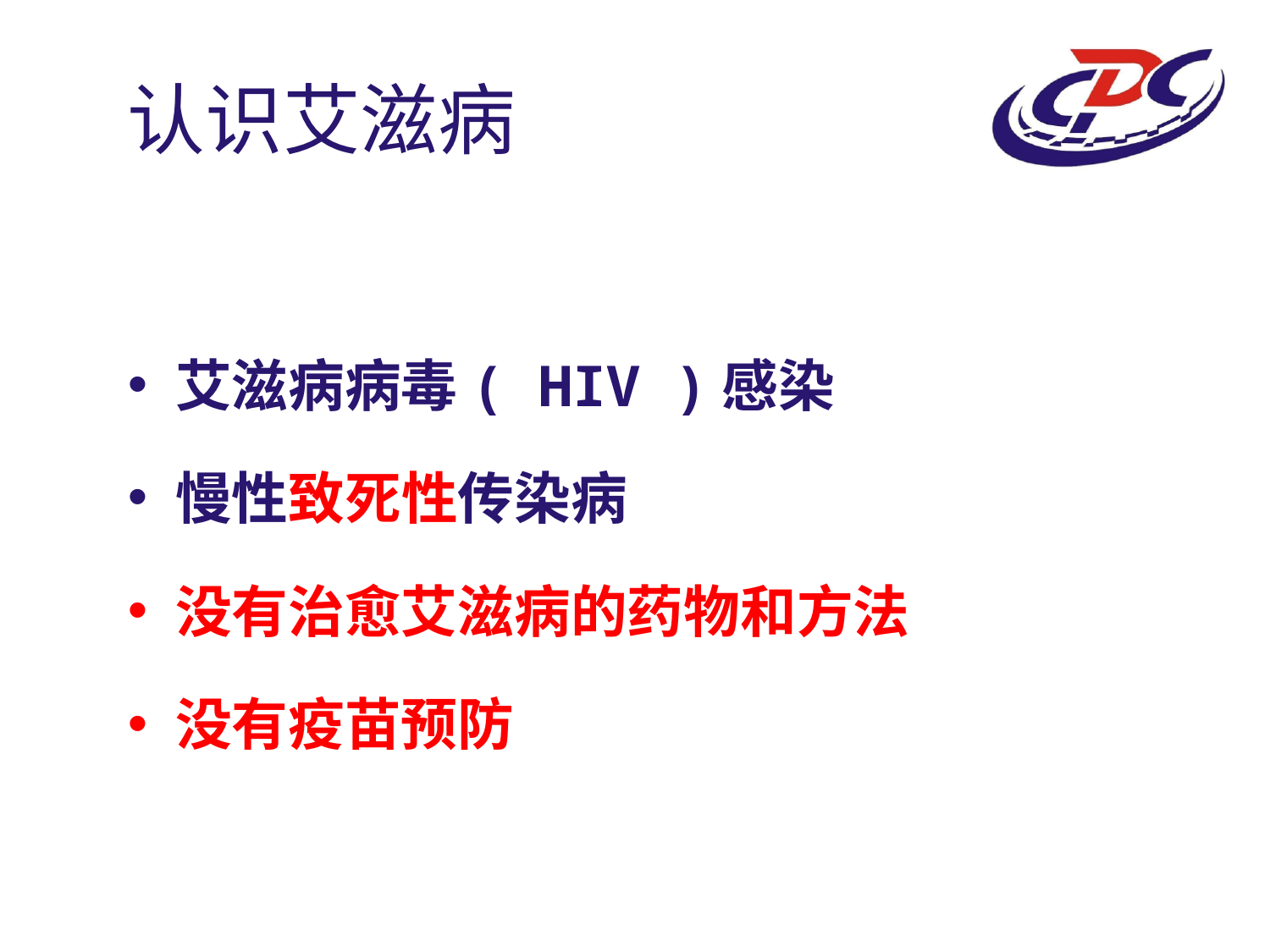

# 认识艾滋病

艾滋病病毒( HIV )感染
慢性致死性传染病
没有治愈艾滋病的药物和方法
没有疫苗预防